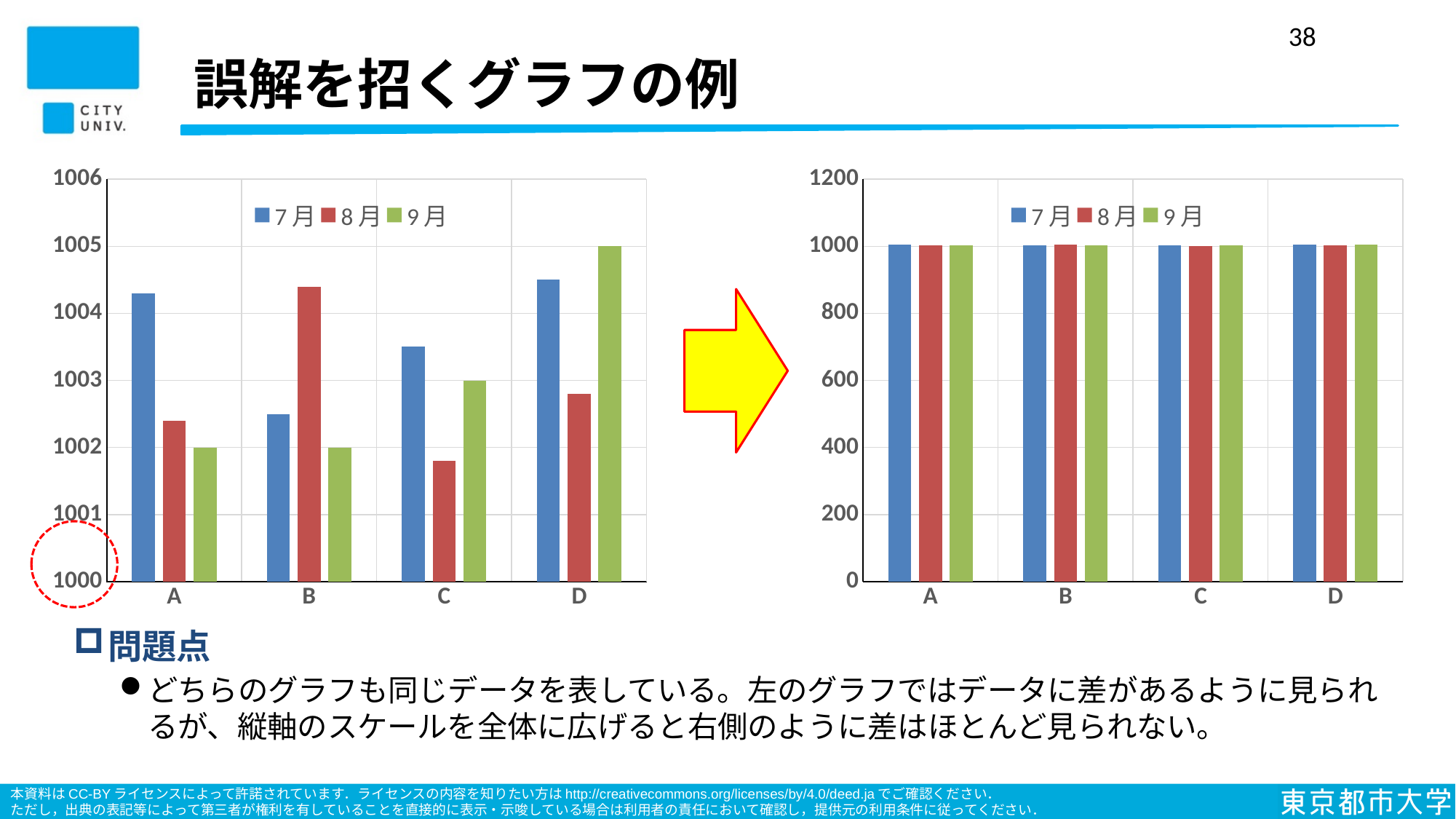

38
# 誤解を招くグラフの例

### Chart

| Category | 7月 | 8月 | 9月 |
|---|---|---|---|
| A | 1004.3 | 1002.4 | 1002.0 |
| B | 1002.5 | 1004.4 | 1002.0 |
| C | 1003.5 | 1001.8 | 1003.0 |
| D | 1004.5 | 1002.8 | 1005.0 |

### Chart

| Category | 7月 | 8月 | 9月 |
|---|---|---|---|
| A | 1004.3 | 1002.4 | 1002.0 |
| B | 1002.5 | 1004.4 | 1002.0 |
| C | 1003.5 | 1001.8 | 1003.0 |
| D | 1004.5 | 1002.8 | 1005.0 |

問題点
どちらのグラフも同じデータを表している。左のグラフではデータに差があるように見られるが、縦軸のスケールを全体に広げると右側のように差はほとんど見られない。